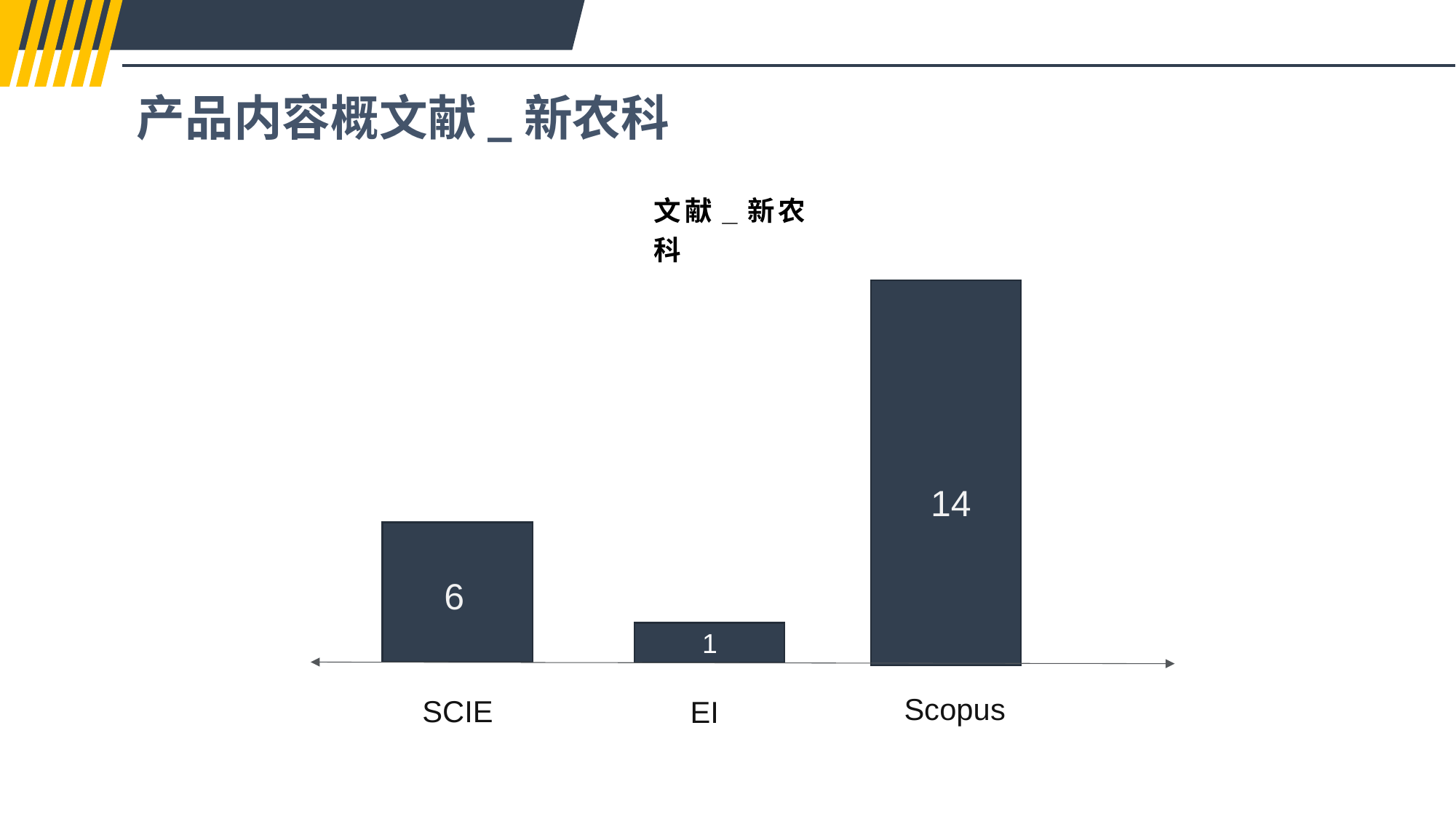

产品内容概文献_新农科
文献_新农科

14

6
1

Scopus
SCIE
EI